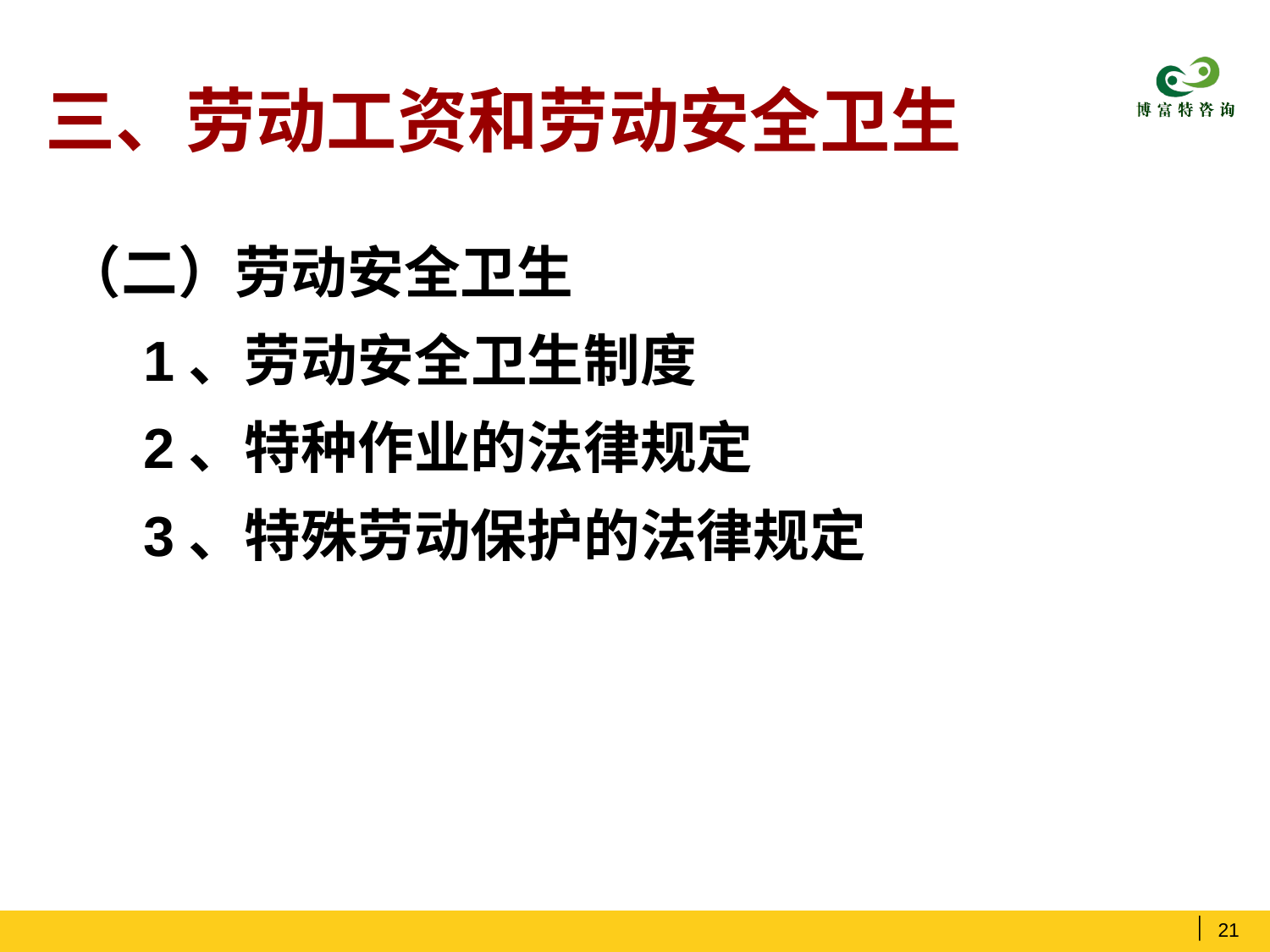

# 三、劳动工资和劳动安全卫生
（二）劳动安全卫生
     1、劳动安全卫生制度
     2、特种作业的法律规定
     3、特殊劳动保护的法律规定